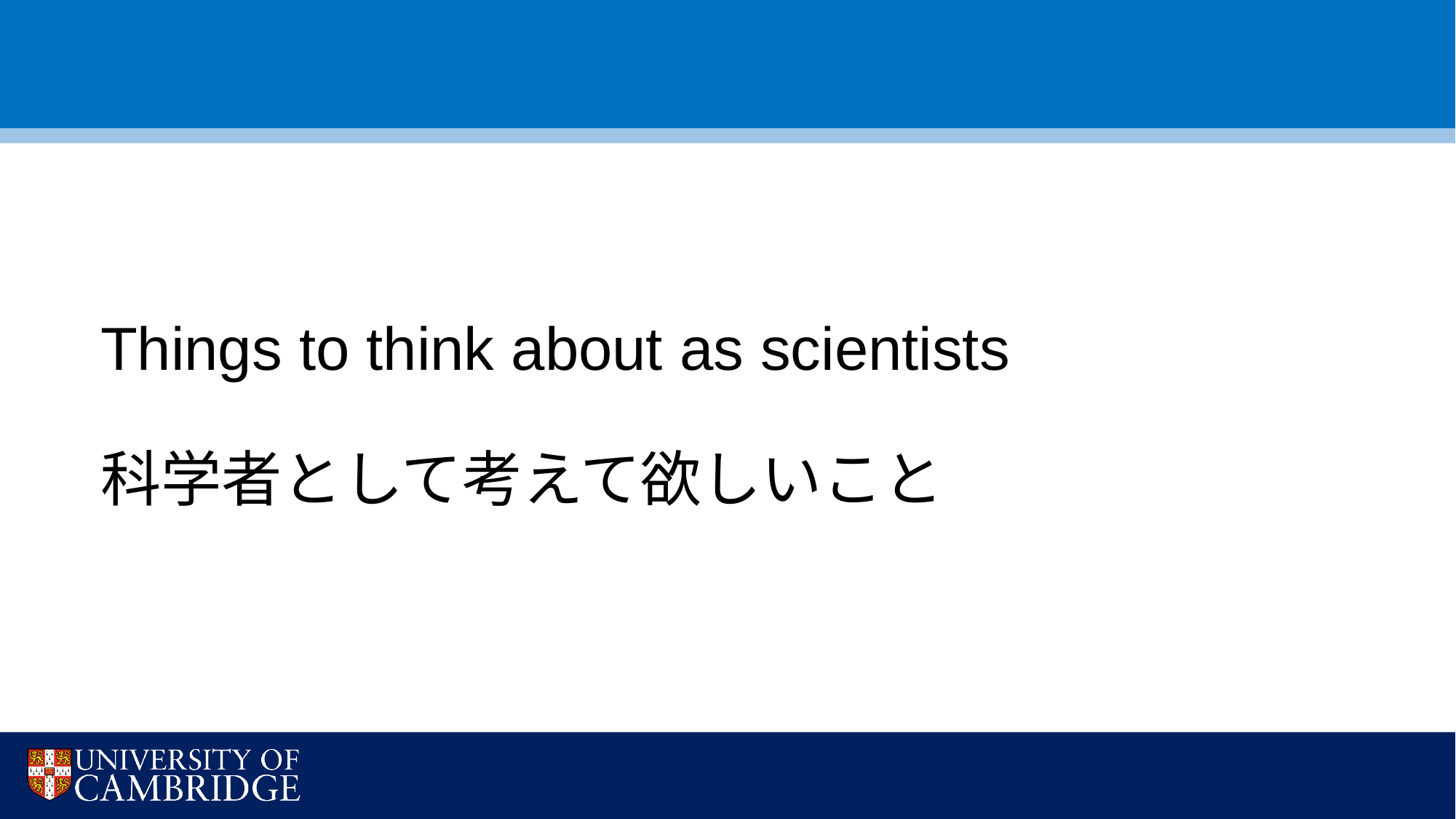

Things to think about as scientists

科学者として考えて欲しいこと